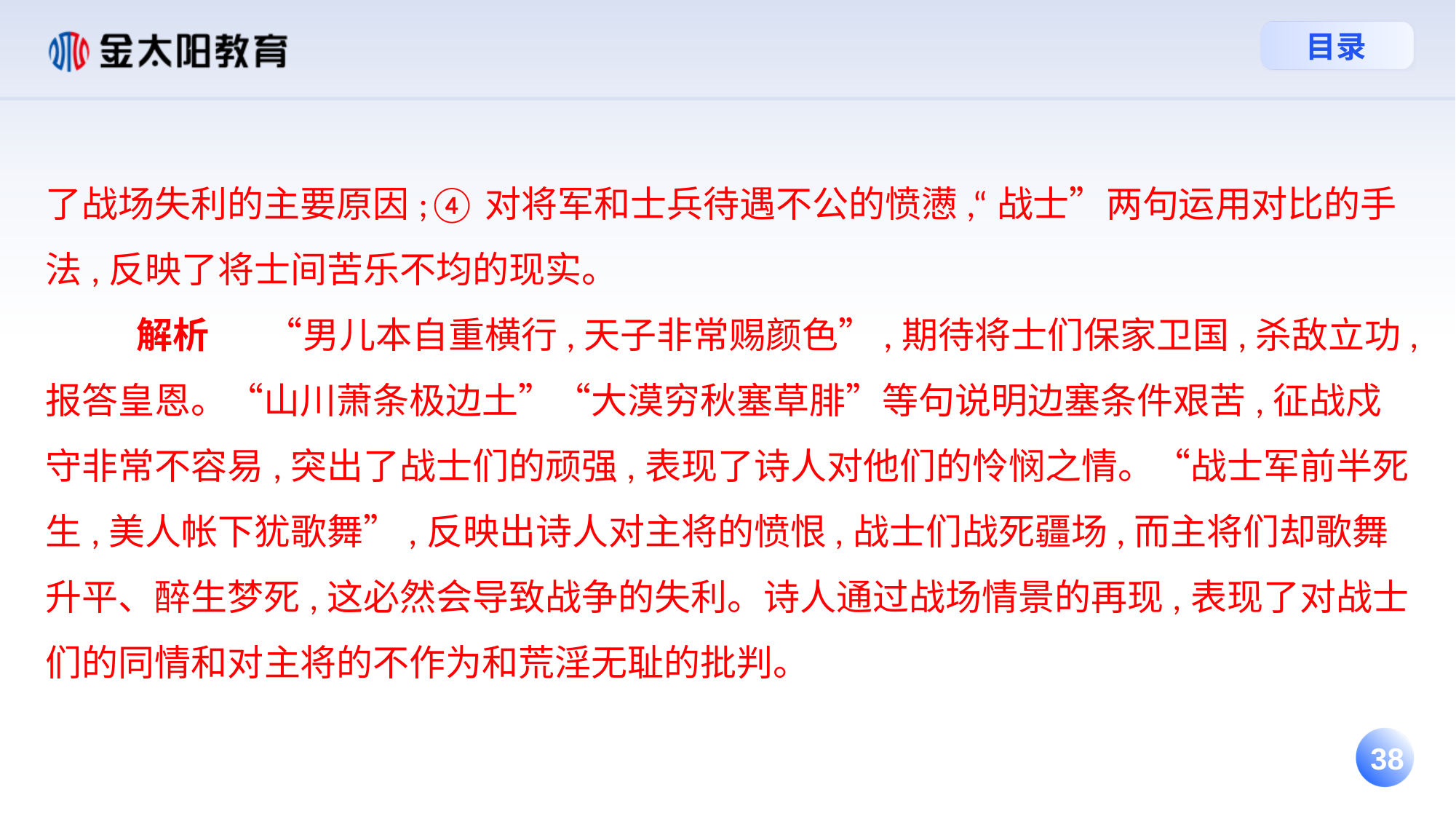

了战场失利的主要原因;④对将军和士兵待遇不公的愤懑,“战士”两句运用对比的手法,反映了将士间苦乐不均的现实。
          解析       “男儿本自重横行,天子非常赐颜色”,期待将士们保家卫国,杀敌立功,报答皇恩。“山川萧条极边土”“大漠穷秋塞草腓”等句说明边塞条件艰苦,征战戍守非常不容易,突出了战士们的顽强,表现了诗人对他们的怜悯之情。“战士军前半死生,美人帐下犹歌舞”,反映出诗人对主将的愤恨,战士们战死疆场,而主将们却歌舞升平、醉生梦死,这必然会导致战争的失利。诗人通过战场情景的再现,表现了对战士们的同情和对主将的不作为和荒淫无耻的批判。